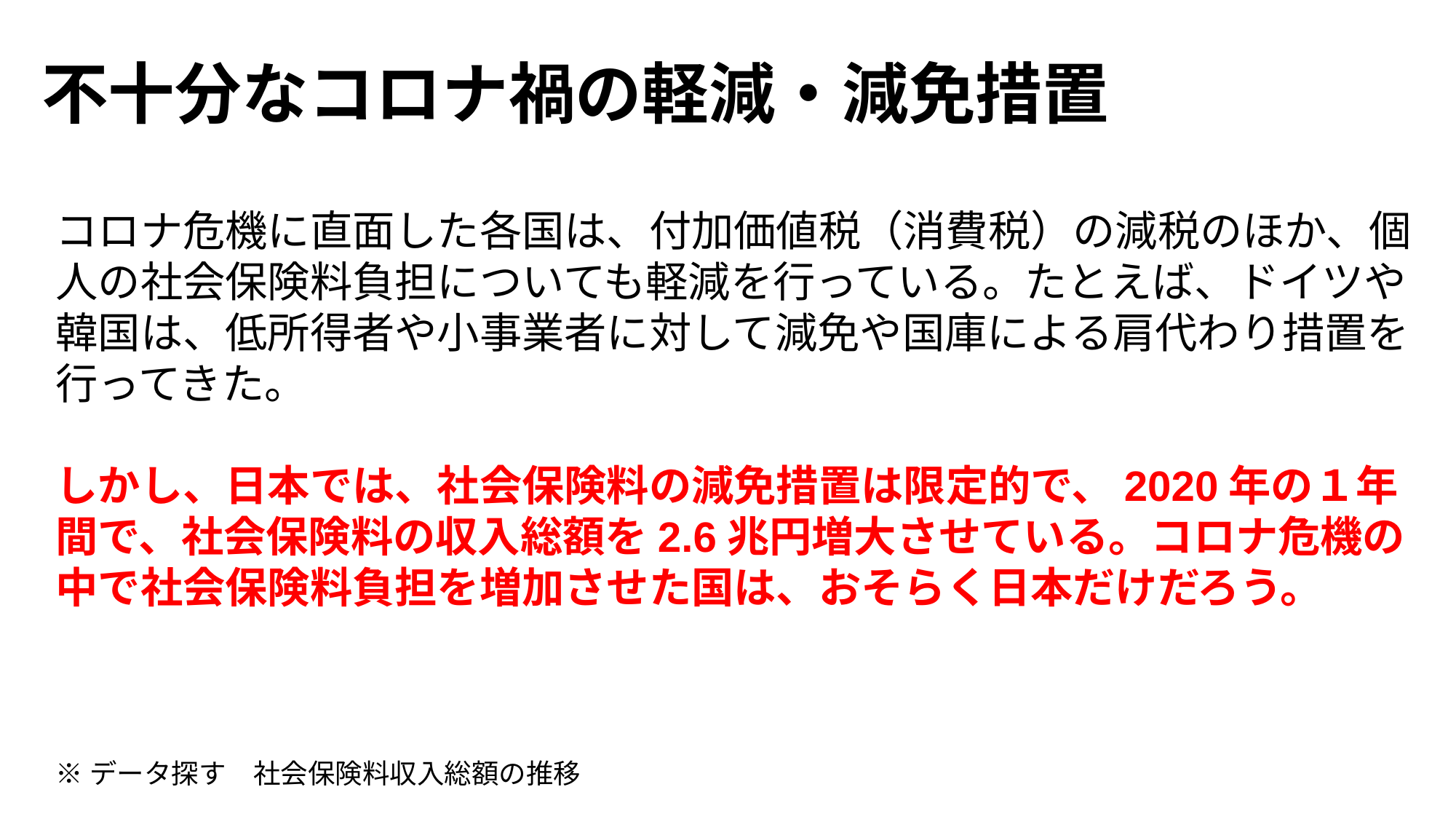

# 不十分なコロナ禍の軽減・減免措置
コロナ危機に直面した各国は、付加価値税（消費税）の減税のほか、個人の社会保険料負担についても軽減を行っている。たとえば、ドイツや韓国は、低所得者や小事業者に対して減免や国庫による肩代わり措置を行ってきた。

しかし、日本では、社会保険料の減免措置は限定的で、2020年の１年間で、社会保険料の収入総額を2.6兆円増大させている。コロナ危機の中で社会保険料負担を増加させた国は、おそらく日本だけだろう。
※データ探す　社会保険料収入総額の推移